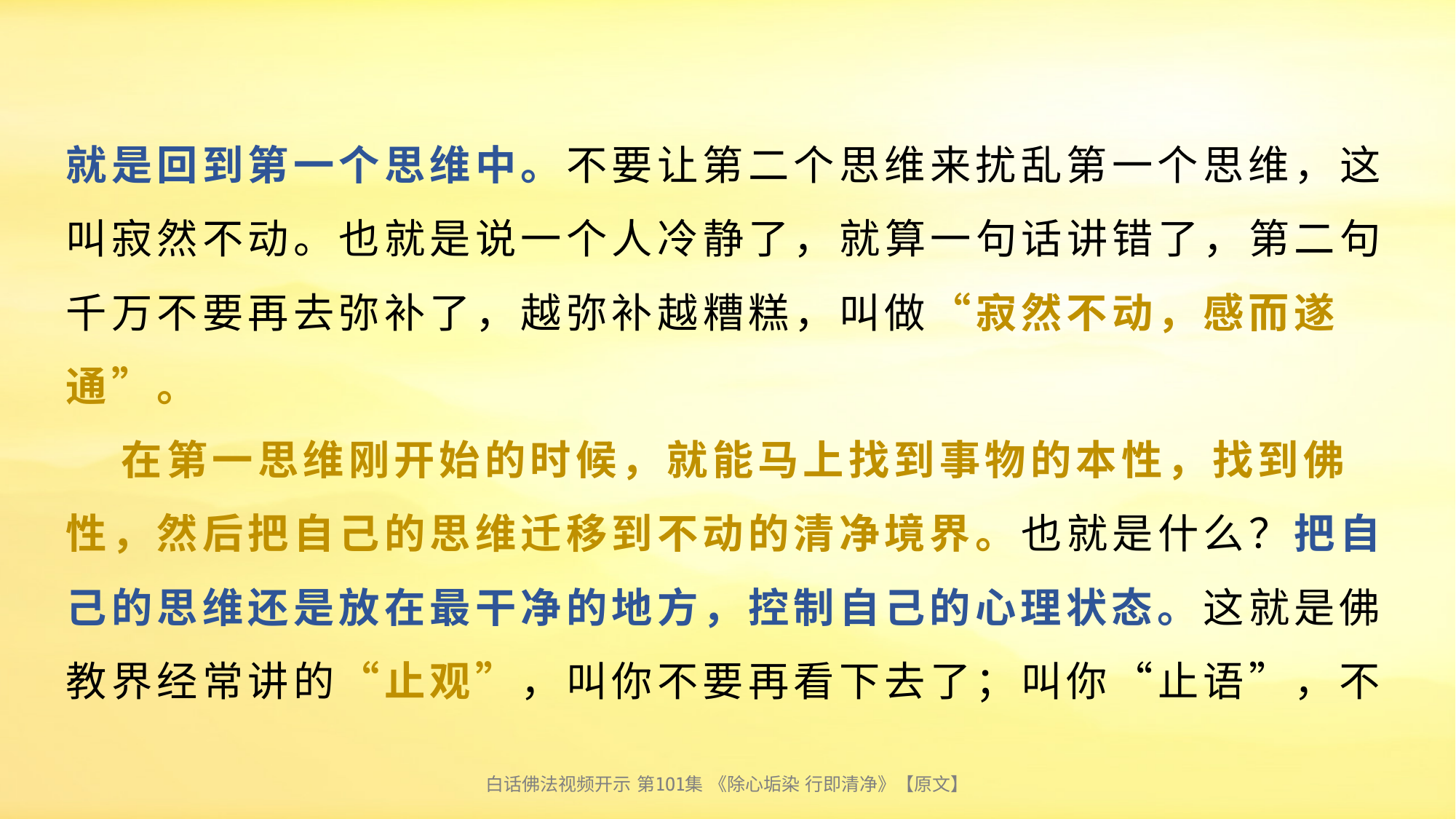

# 就是回到第一个思维中。不要让第二个思维来扰乱第一个思维，这叫寂然不动。也就是说一个人冷静了，就算一句话讲错了，第二句千万不要再去弥补了，越弥补越糟糕，叫做“寂然不动，感而遂通”。 在第一思维刚开始的时候，就能马上找到事物的本性，找到佛性，然后把自己的思维迁移到不动的清净境界。也就是什么？把自己的思维还是放在最干净的地方，控制自己的心理状态。这就是佛教界经常讲的“止观”，叫你不要再看下去了；叫你“止语”，不
白话佛法视频开示 第101集 《除心垢染 行即清净》【原文】